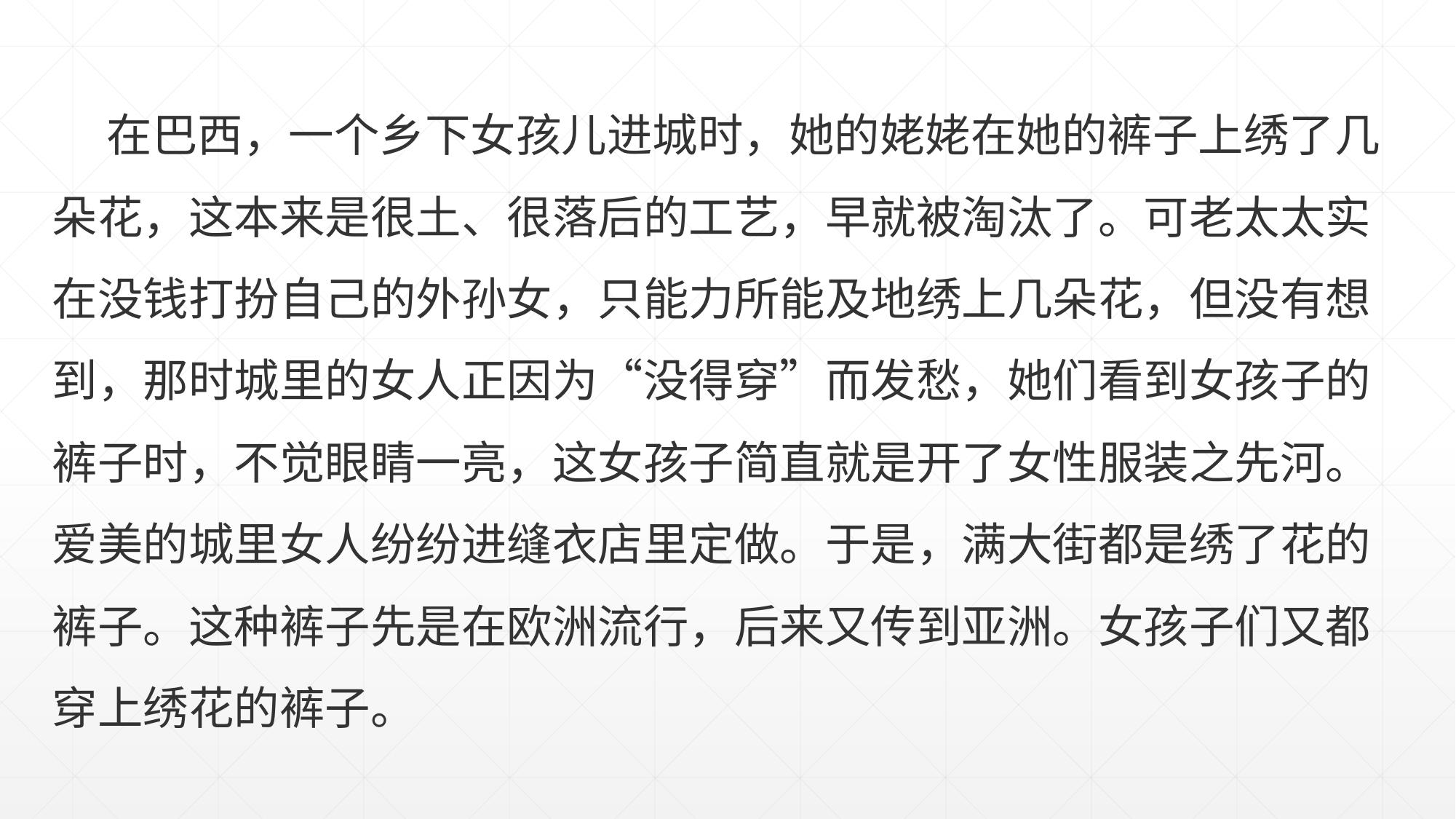

在巴西，一个乡下女孩儿进城时，她的姥姥在她的裤子上绣了几朵花，这本来是很土、很落后的工艺，早就被淘汰了。可老太太实在没钱打扮自己的外孙女，只能力所能及地绣上几朵花，但没有想到，那时城里的女人正因为“没得穿”而发愁，她们看到女孩子的裤子时，不觉眼睛一亮，这女孩子简直就是开了女性服装之先河。爱美的城里女人纷纷进缝衣店里定做。于是，满大街都是绣了花的裤子。这种裤子先是在欧洲流行，后来又传到亚洲。女孩子们又都穿上绣花的裤子。